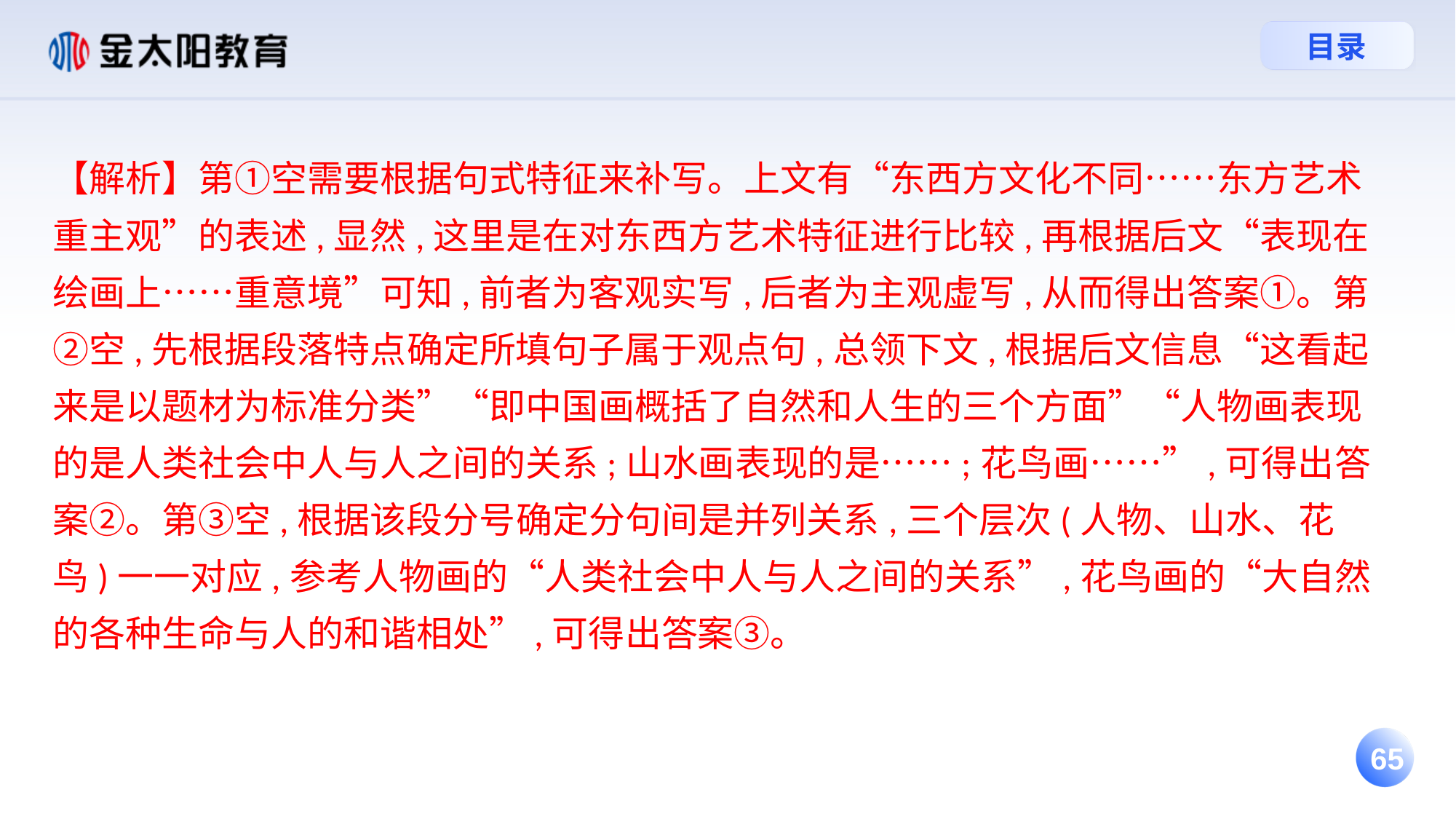

【解析】第①空需要根据句式特征来补写。上文有“东西方文化不同……东方艺术重主观”的表述,显然,这里是在对东西方艺术特征进行比较,再根据后文“表现在绘画上……重意境”可知,前者为客观实写,后者为主观虚写,从而得出答案①。第②空,先根据段落特点确定所填句子属于观点句,总领下文,根据后文信息“这看起来是以题材为标准分类”“即中国画概括了自然和人生的三个方面”“人物画表现的是人类社会中人与人之间的关系;山水画表现的是……;花鸟画……”,可得出答案②。第③空,根据该段分号确定分句间是并列关系,三个层次(人物、山水、花鸟)一一对应,参考人物画的“人类社会中人与人之间的关系”,花鸟画的“大自然的各种生命与人的和谐相处”,可得出答案③。